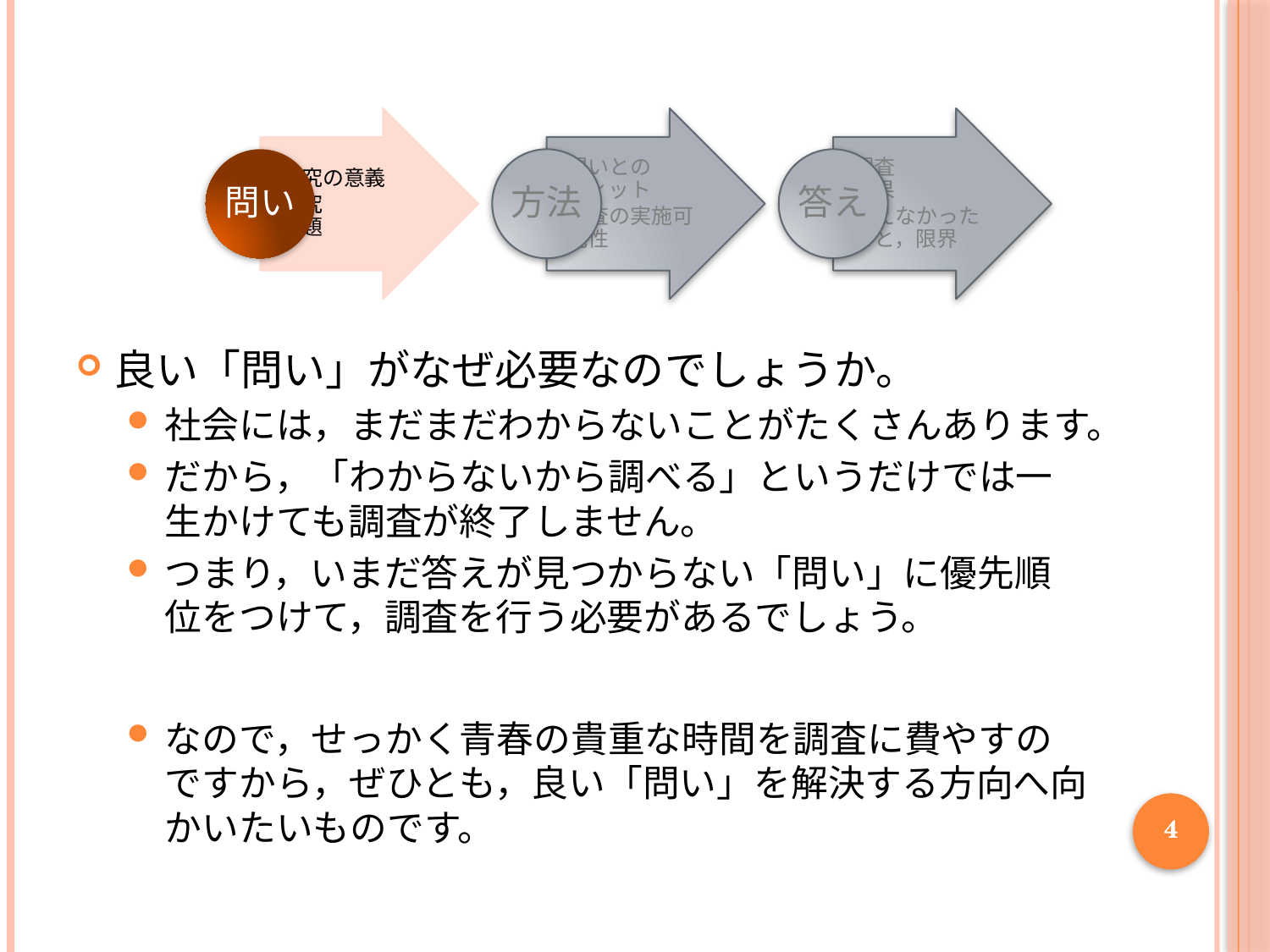

研究の意義
研究
課題
問い
問いとのフィット
調査の実施可能性
方法
調査
結果
言えなかったこと，限界
答え
良い「問い」がなぜ必要なのでしょうか。
社会には，まだまだわからないことがたくさんあります。
だから，「わからないから調べる」というだけでは一生かけても調査が終了しません。
つまり，いまだ答えが見つからない「問い」に優先順位をつけて，調査を行う必要があるでしょう。

なので，せっかく青春の貴重な時間を調査に費やすのですから，ぜひとも，良い「問い」を解決する方向へ向かいたいものです。
4